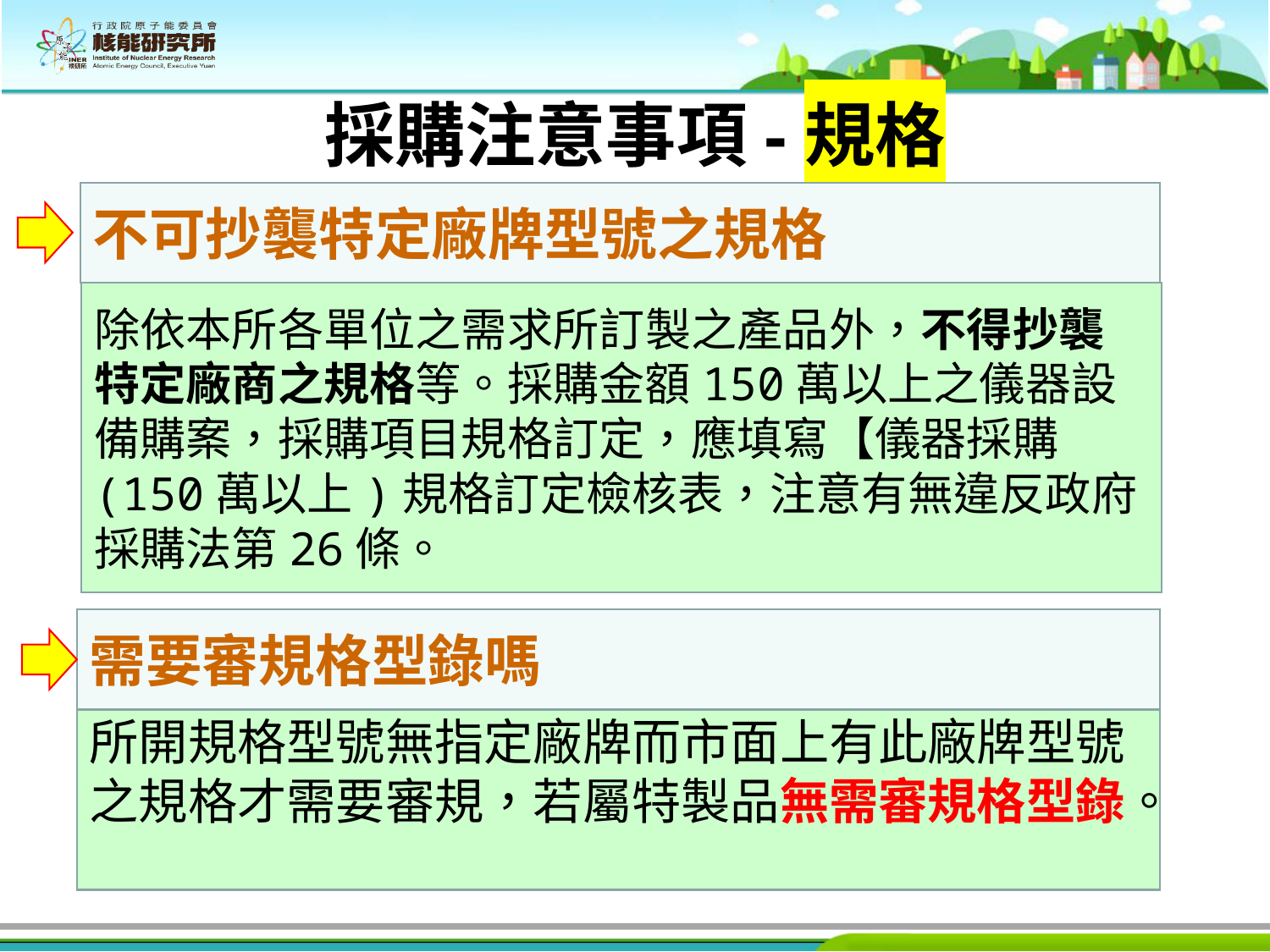

採購注意事項-規格
不可抄襲特定廠牌型號之規格

除依本所各單位之需求所訂製之產品外，不得抄襲特定廠商之規格等。採購金額150萬以上之儀器設備購案，採購項目規格訂定，應填寫【儀器採購(150萬以上)規格訂定檢核表，注意有無違反政府採購法第26條。
需要審規格型錄嗎

所開規格型號無指定廠牌而市面上有此廠牌型號之規格才需要審規，若屬特製品無需審規格型錄。